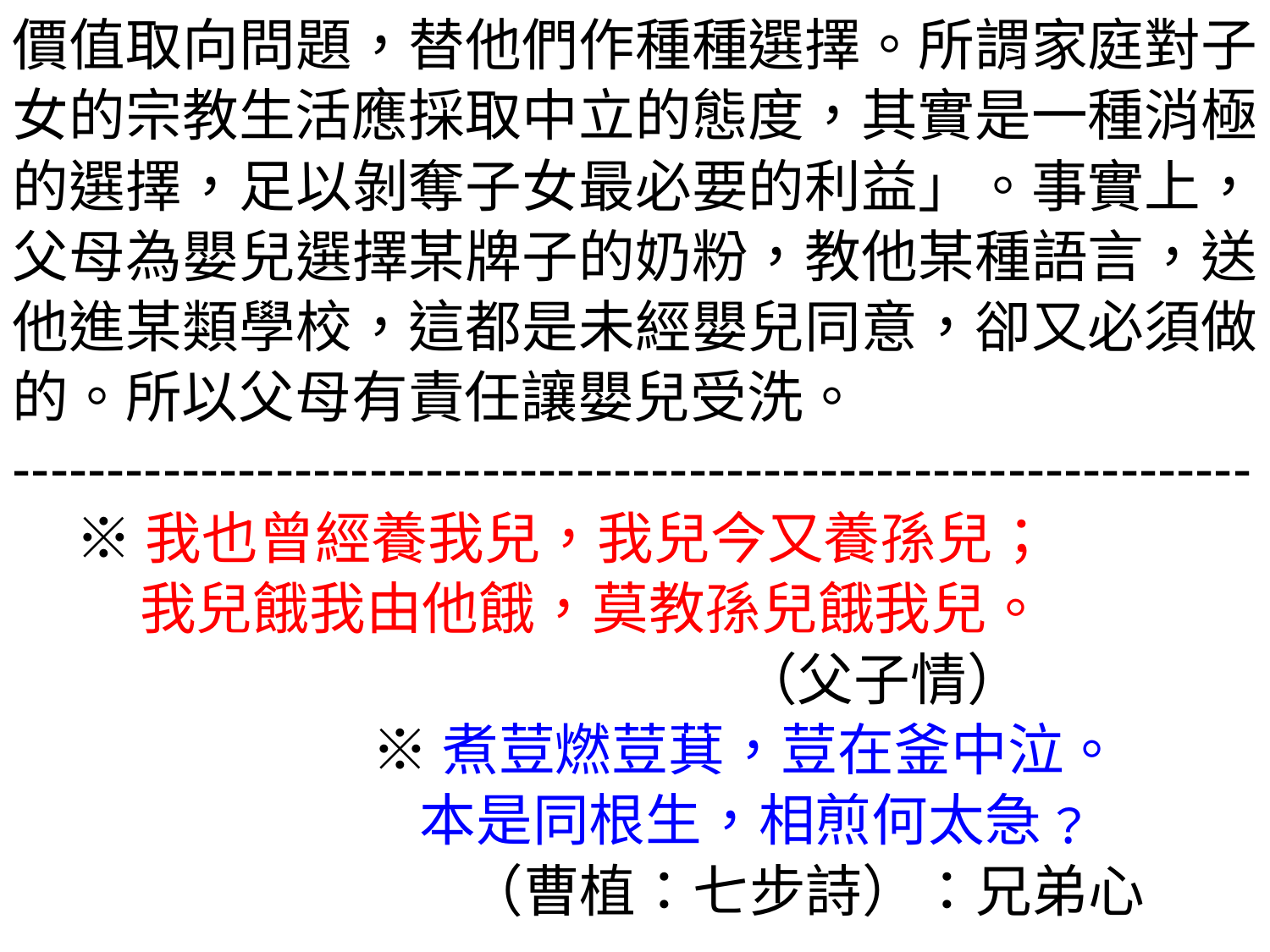

價值取向問題，替他們作種種選擇。所謂家庭對子女的宗教生活應採取中立的態度，其實是一種消極的選擇，足以剝奪子女最必要的利益」。事實上，父母為嬰兒選擇某牌子的奶粉，教他某種語言，送他進某類學校，這都是未經嬰兒同意，卻又必須做的。所以父母有責任讓嬰兒受洗。
------------------------------------------------------------------
    ※我也曾經養我兒，我兒今又養孫兒；
	        我兒餓我由他餓，莫教孫兒餓我兒。
                                （父子情）
     ※煮荳燃荳萁，荳在釜中泣。
	 本是同根生，相煎何太急﹖
                         （曹植：七步詩）：兄弟心